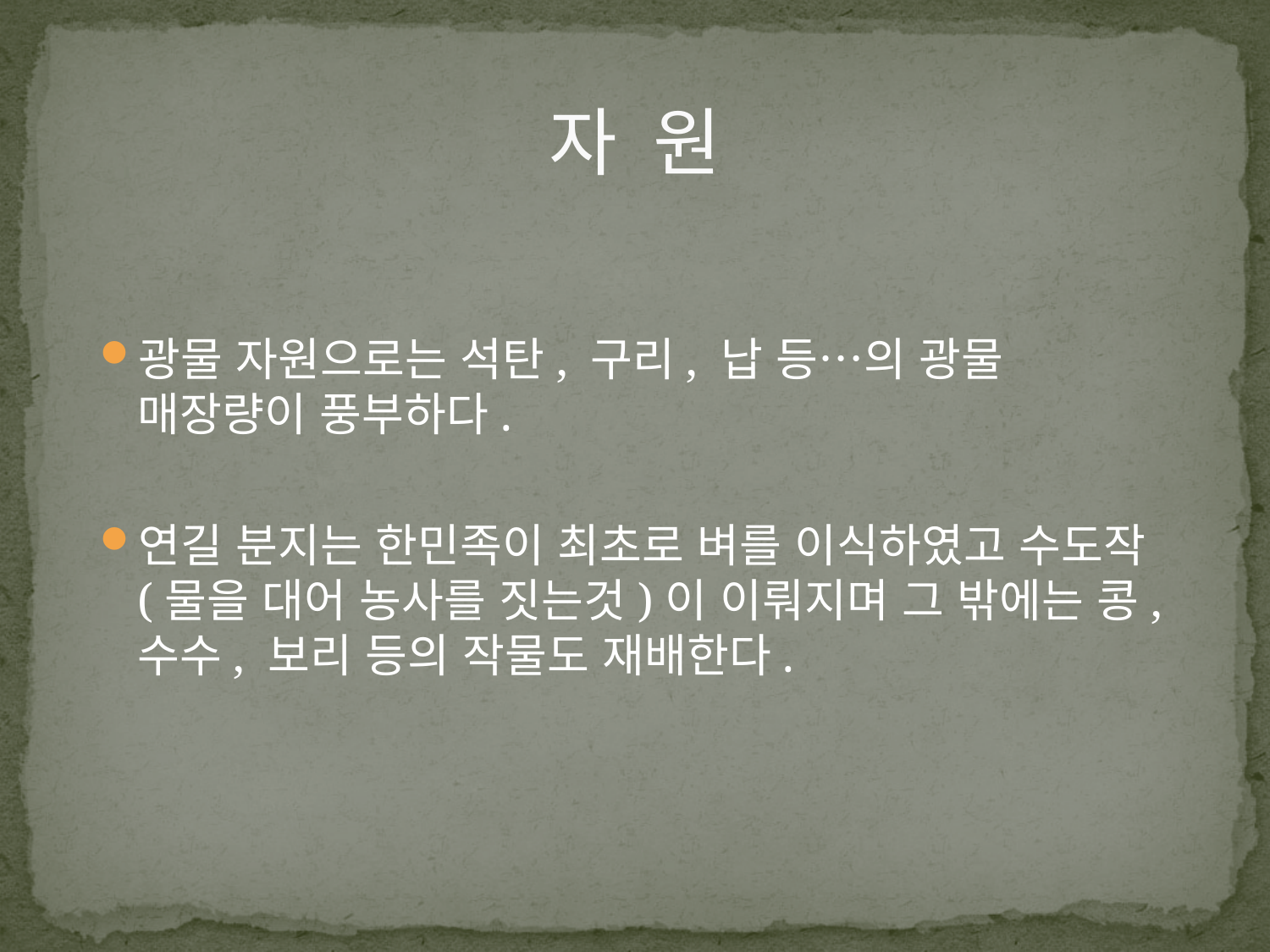

# 자  원
광물 자원으로는 석탄, 구리, 납 등…의 광물 매장량이 풍부하다.

연길 분지는 한민족이 최초로 벼를 이식하였고 수도작(물을 대어 농사를 짓는것)이 이뤄지며 그 밖에는 콩, 수수, 보리 등의 작물도 재배한다.